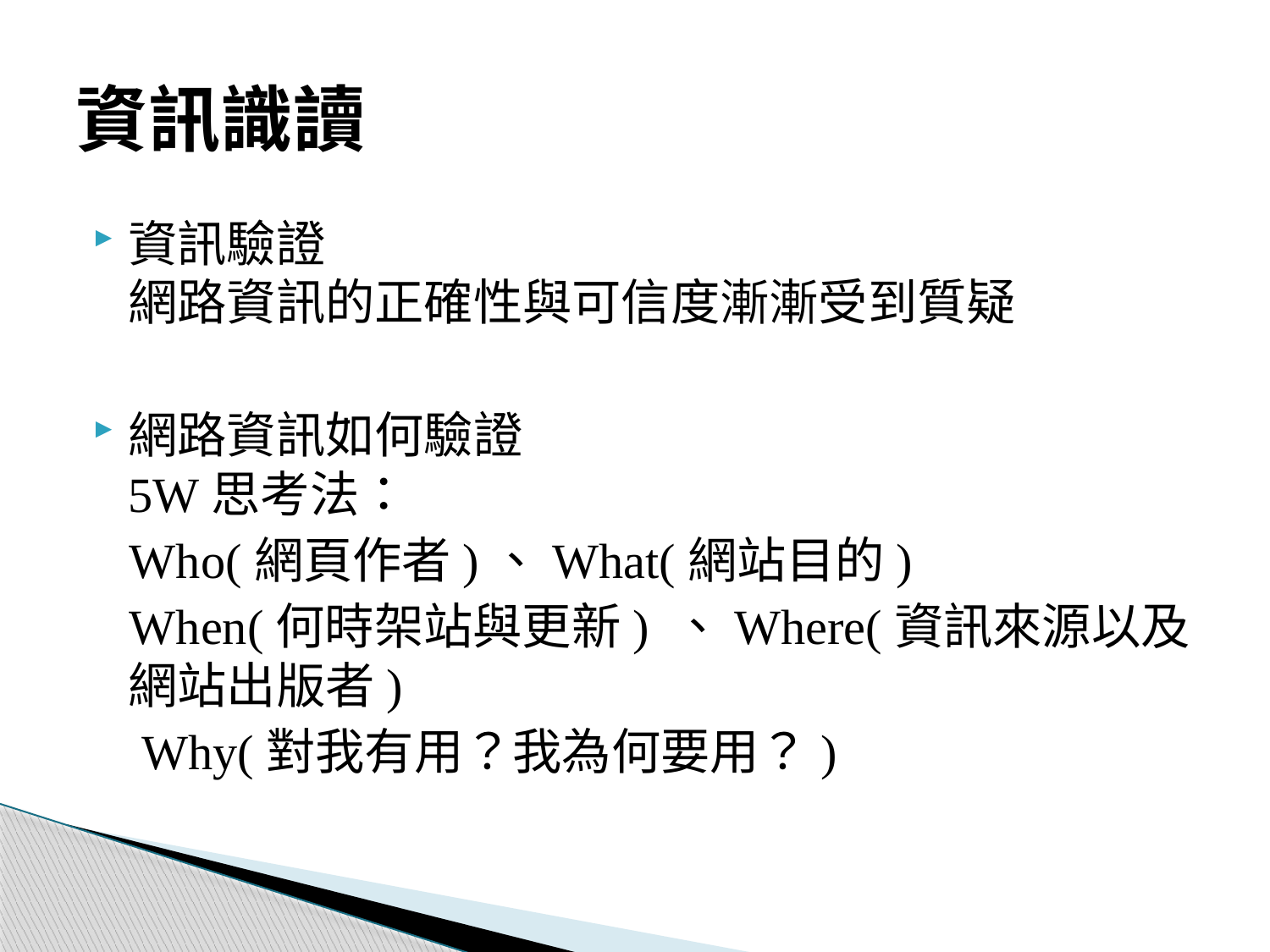

# 資訊識讀
資訊驗證
網路資訊的正確性與可信度漸漸受到質疑

網路資訊如何驗證
5W思考法：
   Who(網頁作者)、What(網站目的)
   When(何時架站與更新) 、Where(資訊來源以及網站出版者)
    Why(對我有用？我為何要用？)